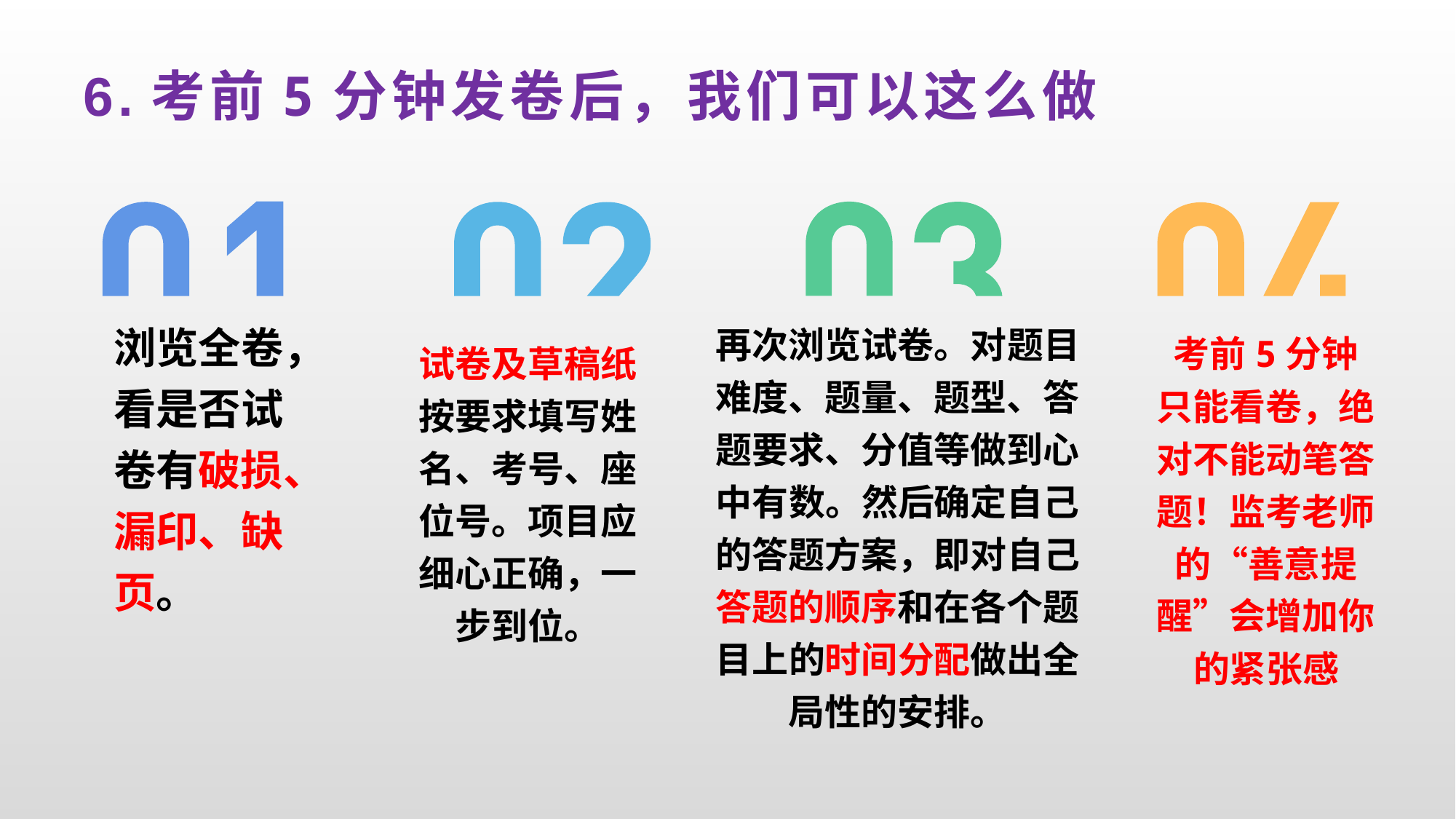

6.考前5分钟发卷后，我们可以这么做

浏览全卷，看是否试卷有破损、漏印、缺页。

再次浏览试卷。对题目难度、题量、题型、答题要求、分值等做到心中有数。然后确定自己的答题方案，即对自己答题的顺序和在各个题目上的时间分配做出全局性的安排。

试卷及草稿纸按要求填写姓名、考号、座位号。项目应细心正确，一步到位。

考前5分钟只能看卷，绝对不能动笔答题！监考老师的“善意提醒”会增加你的紧张感